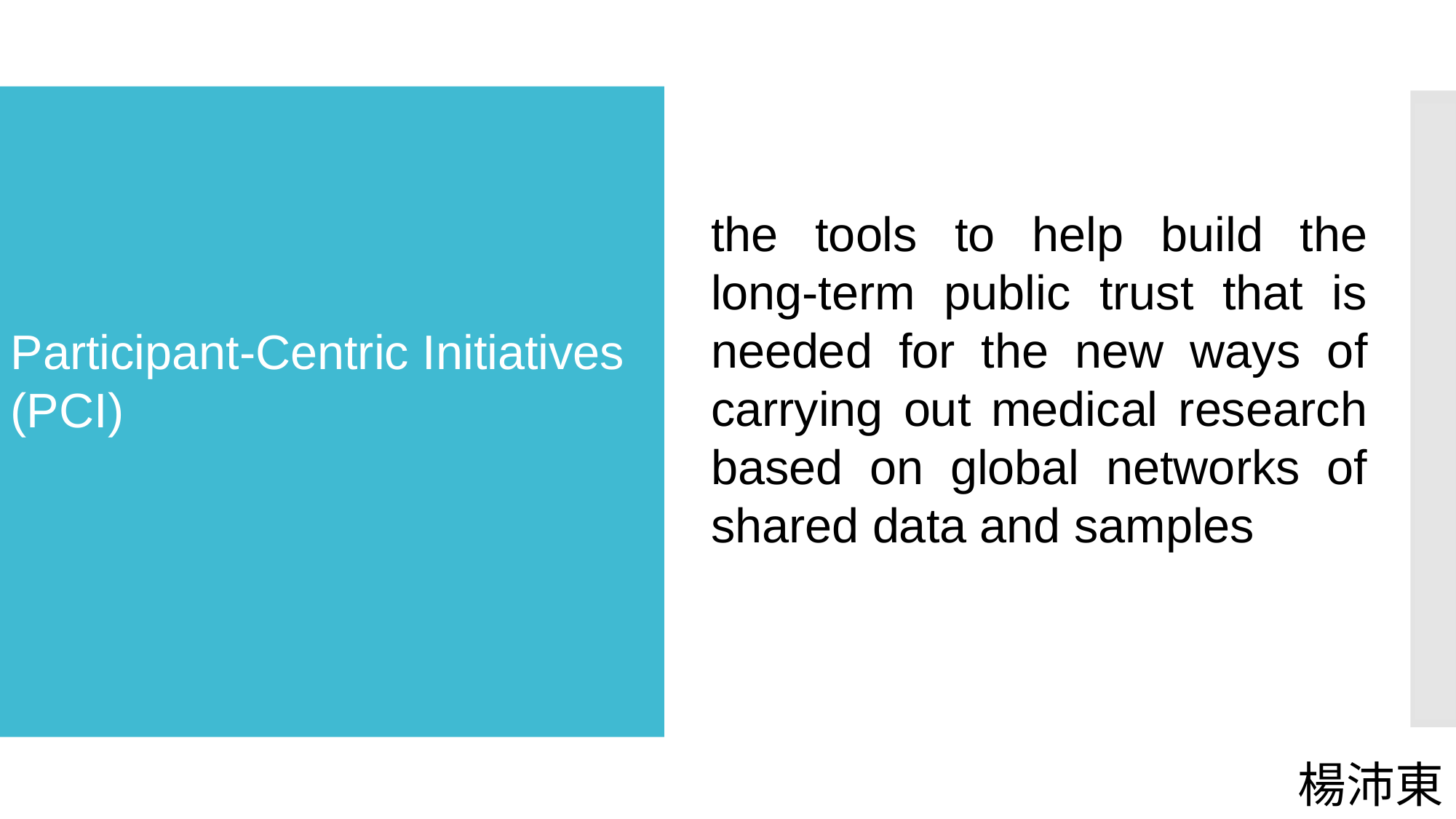

#
the tools to help build the long-term public trust that is needed for the new ways of carrying out medical research based on global networks of shared data and samples
Participant-Centric Initiatives
(PCI)
楊沛東